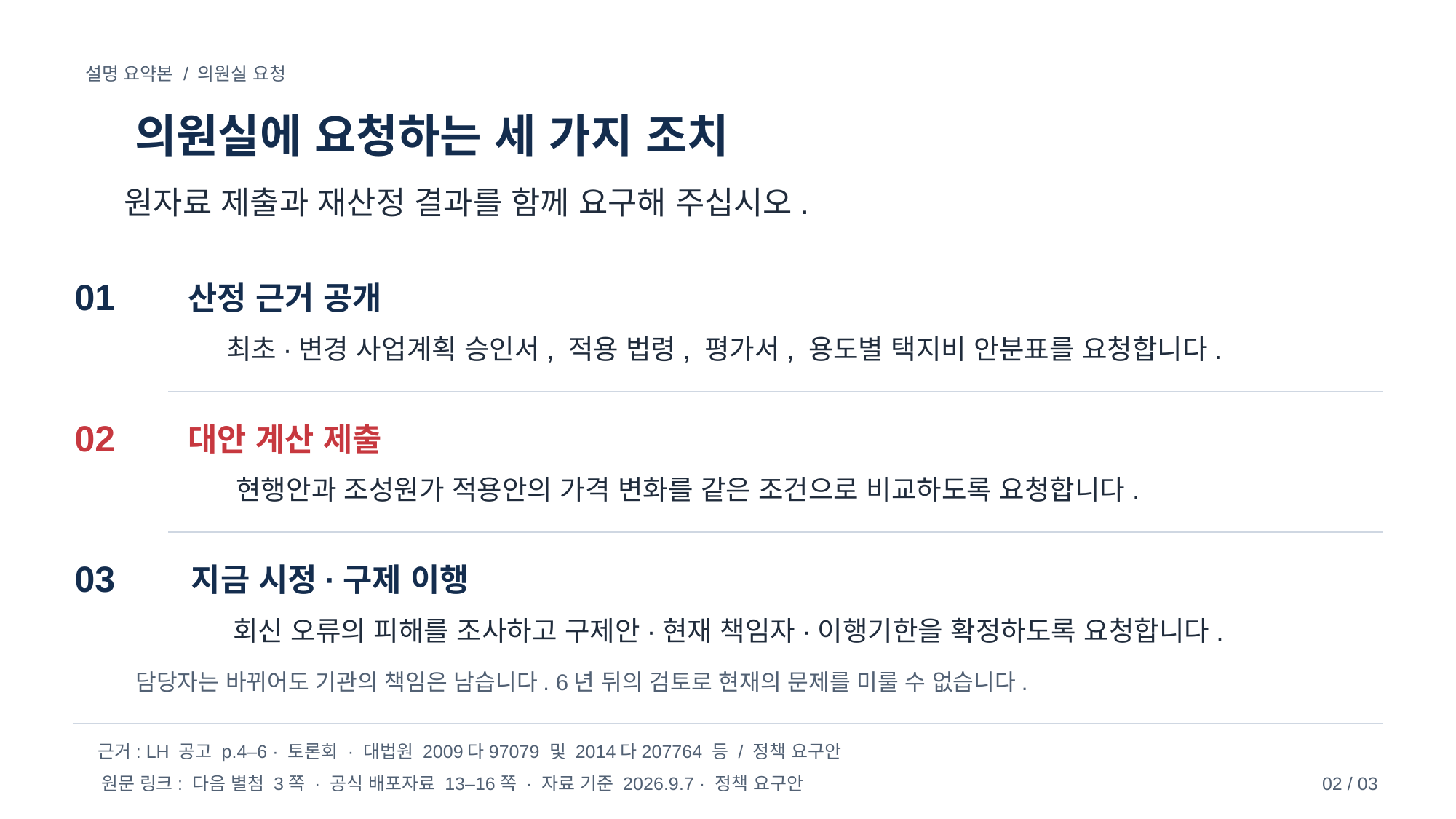

설명 요약본 / 의원실 요청
의원실에 요청하는 세 가지 조치
원자료 제출과 재산정 결과를 함께 요구해 주십시오.
01
산정 근거 공개
최초·변경 사업계획 승인서, 적용 법령, 평가서, 용도별 택지비 안분표를 요청합니다.

02
대안 계산 제출
현행안과 조성원가 적용안의 가격 변화를 같은 조건으로 비교하도록 요청합니다.

03
지금 시정·구제 이행
회신 오류의 피해를 조사하고 구제안·현재 책임자·이행기한을 확정하도록 요청합니다.
담당자는 바뀌어도 기관의 책임은 남습니다. 6년 뒤의 검토로 현재의 문제를 미룰 수 없습니다.

근거: LH 공고 p.4–6 · 토론회 · 대법원 2009다97079 및 2014다207764 등 / 정책 요구안
원문 링크: 다음 별첨 3쪽 · 공식 배포자료 13–16쪽 · 자료 기준 2026.9.7 · 정책 요구안
02 / 03